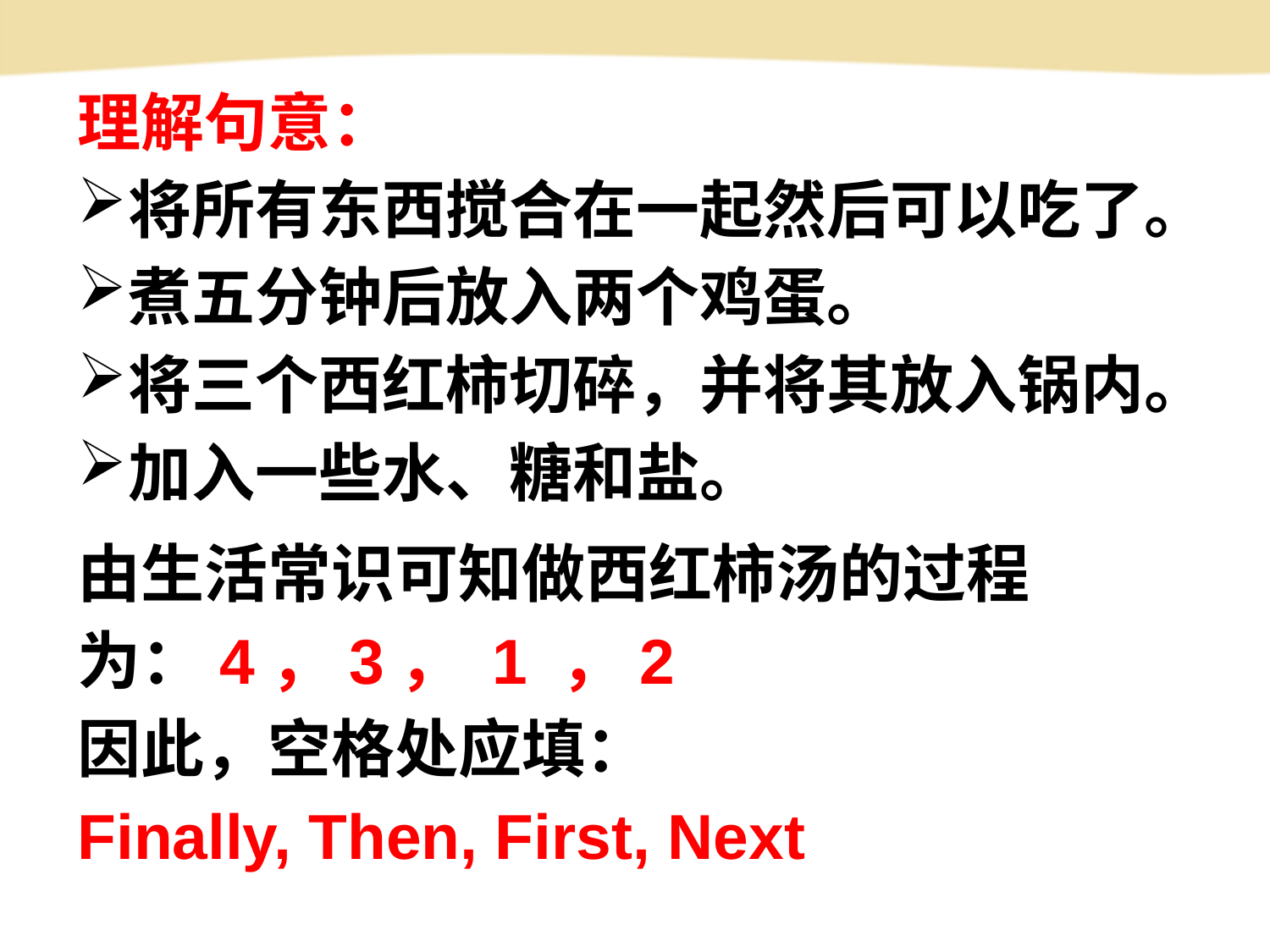

理解句意：
将所有东西搅合在一起然后可以吃了。
煮五分钟后放入两个鸡蛋。
将三个西红柿切碎，并将其放入锅内。
加入一些水、糖和盐。
由生活常识可知做西红柿汤的过程为：4，3， 1 ，2
因此，空格处应填：
Finally, Then, First, Next